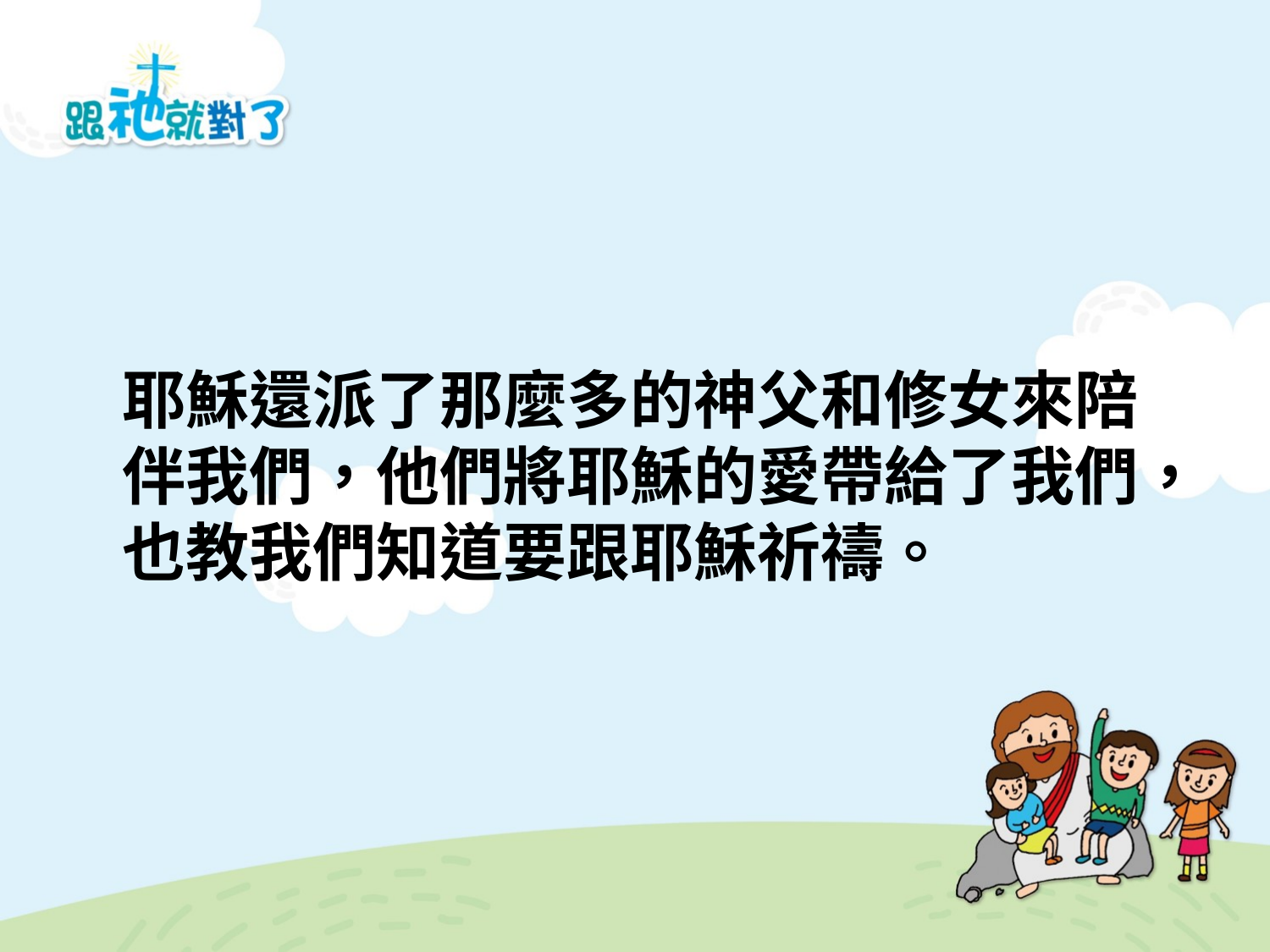

耶穌還派了那麼多的神父和修女來陪伴我們，他們將耶穌的愛帶給了我們，也教我們知道要跟耶穌祈禱。